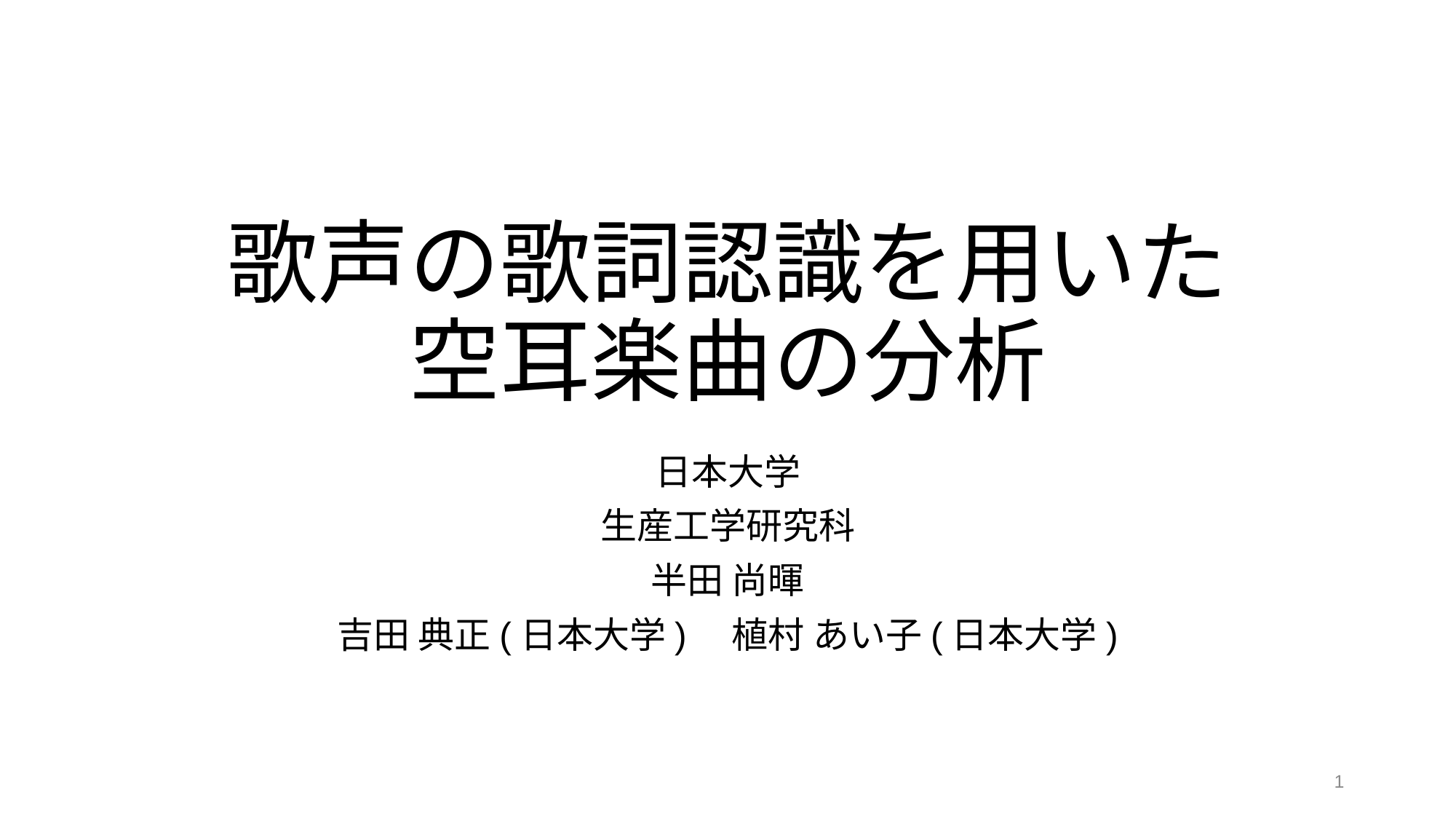

# 歌声の歌詞認識を用いた空耳楽曲の分析
日本大学
生産工学研究科
半田 尚暉
吉田 典正(日本大学)　植村 あい子(日本大学)
1